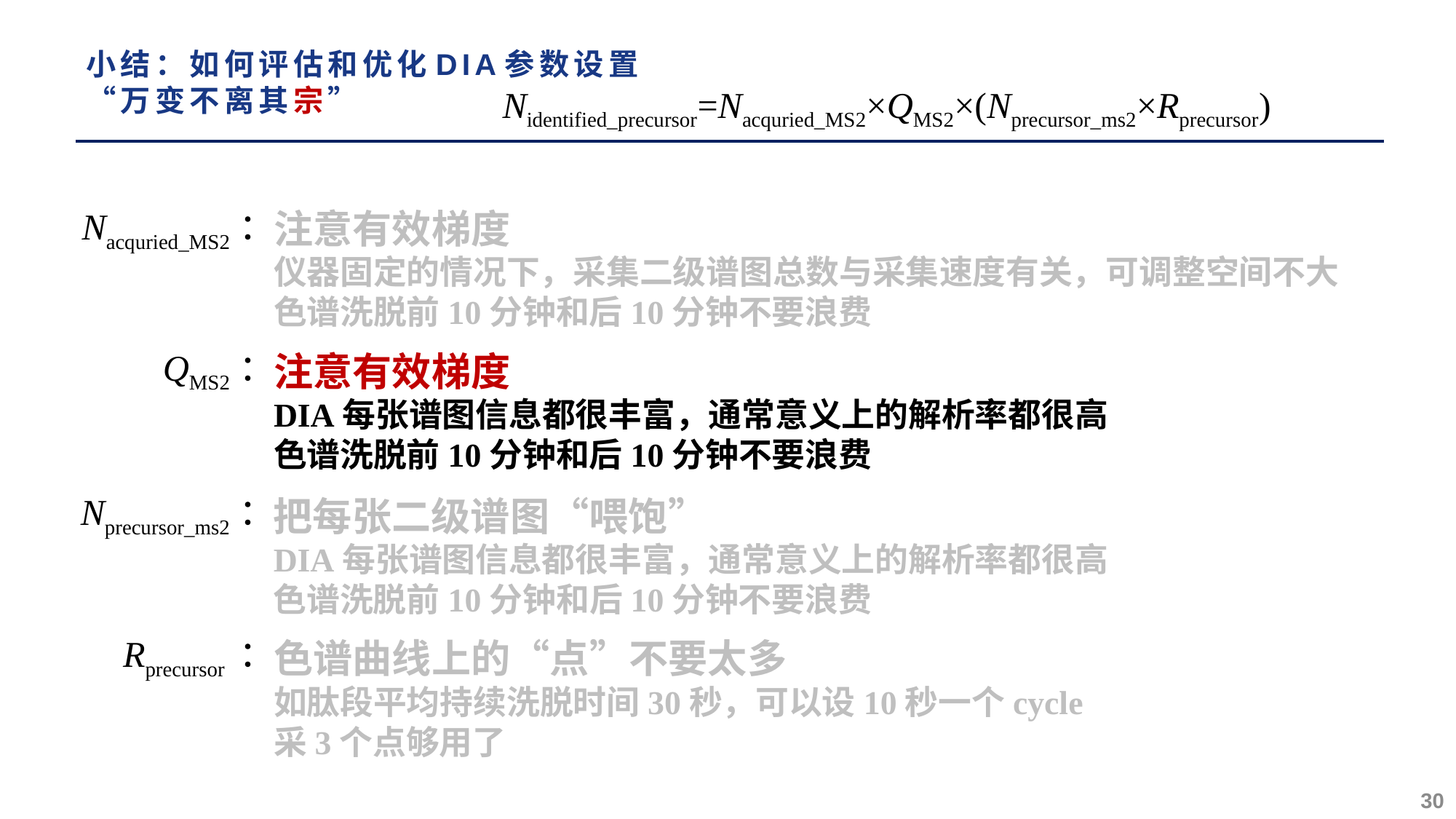

# 小结：如何评估和优化DIA参数设置 “万变不离其宗”
Nidentified_precursor=Nacquried_MS2×QMS2×(Nprecursor_ms2×Rprecursor)
Nacquried_MS2：
注意有效梯度
仪器固定的情况下，采集二级谱图总数与采集速度有关，可调整空间不大
色谱洗脱前10分钟和后10分钟不要浪费
QMS2：
注意有效梯度
DIA每张谱图信息都很丰富，通常意义上的解析率都很高
色谱洗脱前10分钟和后10分钟不要浪费
Nprecursor_ms2：
把每张二级谱图“喂饱”
DIA每张谱图信息都很丰富，通常意义上的解析率都很高色谱洗脱前10分钟和后10分钟不要浪费
Rprecursor ：
色谱曲线上的“点”不要太多
如肽段平均持续洗脱时间30秒，可以设10秒一个cycle
采3个点够用了
30